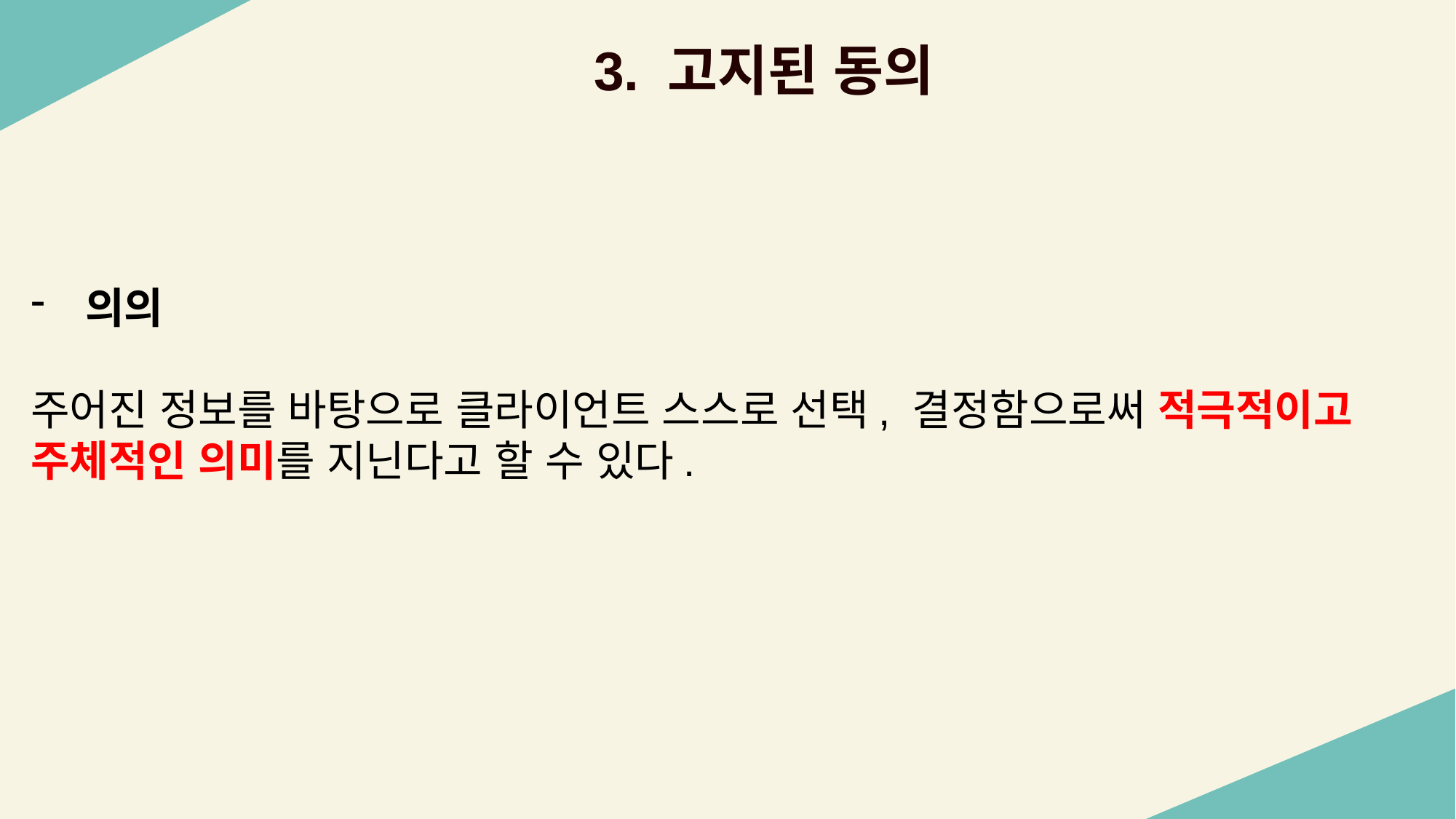

3. 고지된 동의
의의

주어진 정보를 바탕으로 클라이언트 스스로 선택, 결정함으로써 적극적이고 주체적인 의미를 지닌다고 할 수 있다.